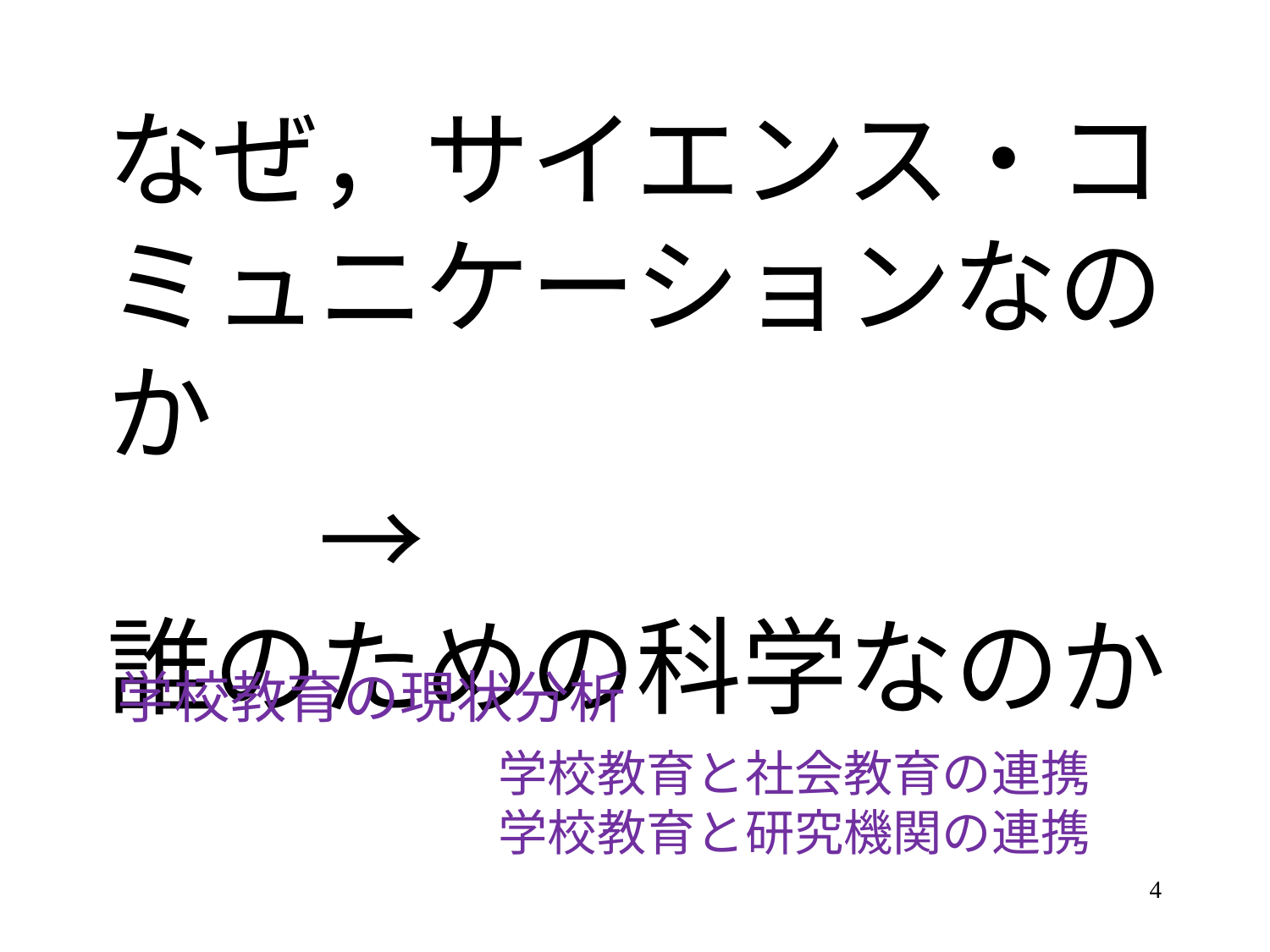

なぜ，サイエンス・コミュニケーションなのか
　　→
誰のための科学なのか
学校教育の現状分析
学校教育と社会教育の連携
学校教育と研究機関の連携
4